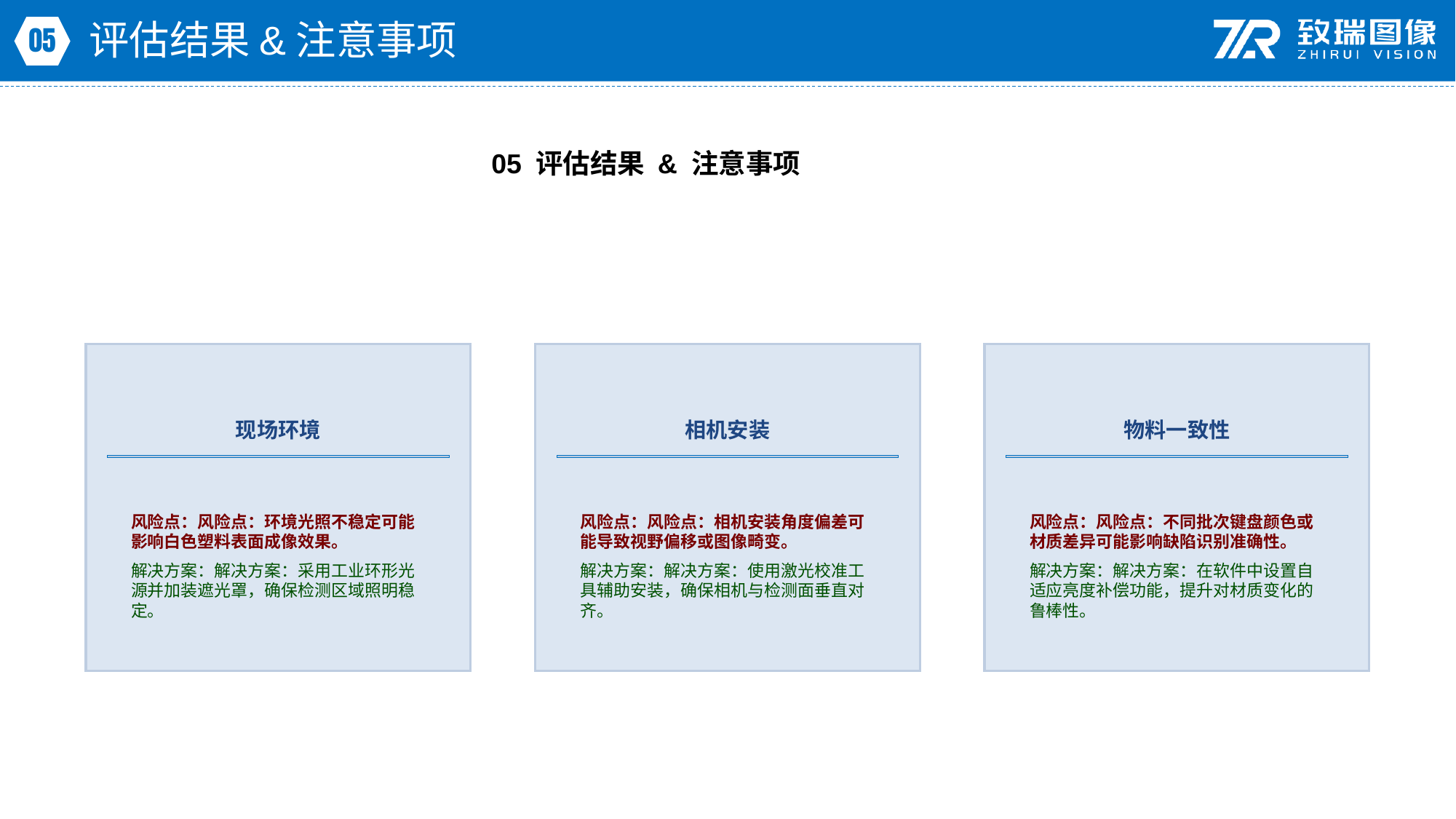

评估结果&注意事项
05

05 评估结果 & 注意事项

现场环境

相机安装

物料一致性

风险点：风险点：环境光照不稳定可能影响白色塑料表面成像效果。
解决方案：解决方案：采用工业环形光源并加装遮光罩，确保检测区域照明稳定。

风险点：风险点：相机安装角度偏差可能导致视野偏移或图像畸变。
解决方案：解决方案：使用激光校准工具辅助安装，确保相机与检测面垂直对齐。

风险点：风险点：不同批次键盘颜色或材质差异可能影响缺陷识别准确性。
解决方案：解决方案：在软件中设置自适应亮度补偿功能，提升对材质变化的鲁棒性。